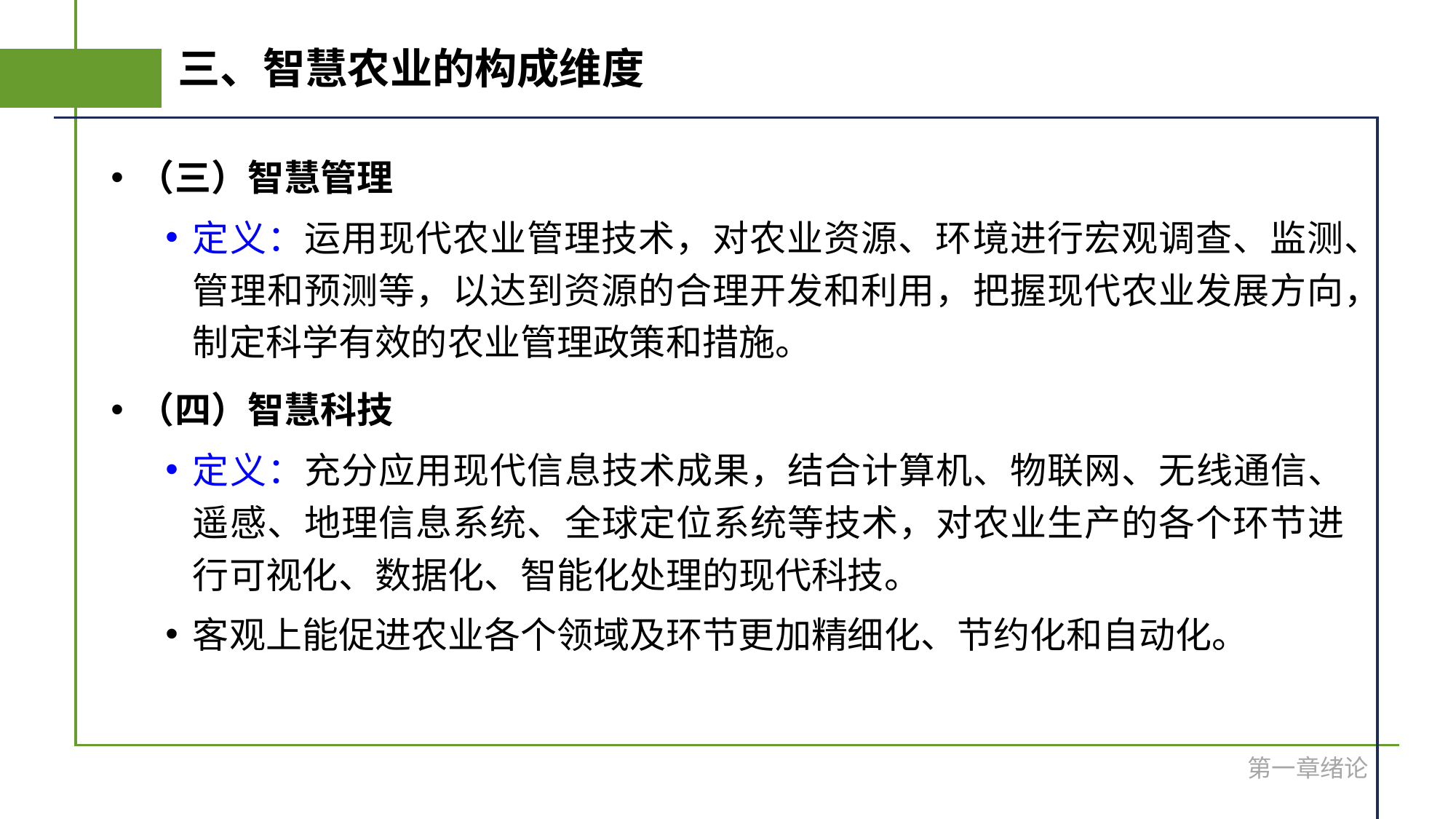

# 三、智慧农业的构成维度
（三）智慧管理
定义：运用现代农业管理技术，对农业资源、环境进行宏观调查、监测、管理和预测等，以达到资源的合理开发和利用，把握现代农业发展方向，制定科学有效的农业管理政策和措施。
（四）智慧科技
定义：充分应用现代信息技术成果，结合计算机、物联网、无线通信、遥感、地理信息系统、全球定位系统等技术，对农业生产的各个环节进行可视化、数据化、智能化处理的现代科技。
客观上能促进农业各个领域及环节更加精细化、节约化和自动化。

第一章绪论